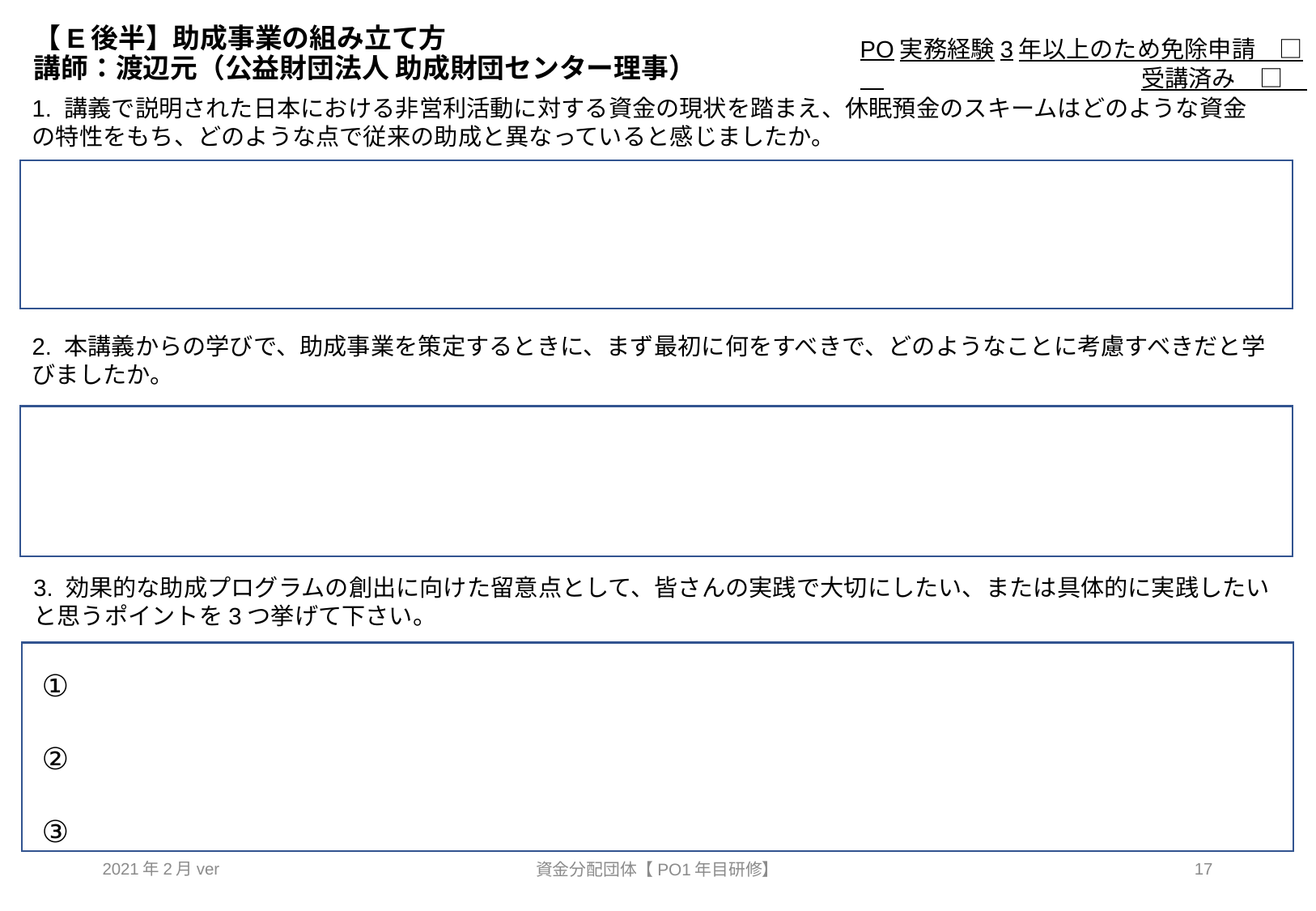

# 【E後半】助成事業の組み立て方　 講師：渡辺元（公益財団法人 助成財団センター理事）
PO実務経験3年以上のため免除申請　□
受講済み　□
1. 講義で説明された日本における非営利活動に対する資金の現状を踏まえ、休眠預金のスキームはどのような資金の特性をもち、どのような点で従来の助成と異なっていると感じましたか。

2. 本講義からの学びで、助成事業を策定するときに、まず最初に何をすべきで、どのようなことに考慮すべきだと学びましたか。

3. 効果的な助成プログラムの創出に向けた留意点として、皆さんの実践で大切にしたい、または具体的に実践したいと思うポイントを3つ挙げて下さい。

①

②

③
2021年2月ver
資金分配団体【PO1年目研修】
17